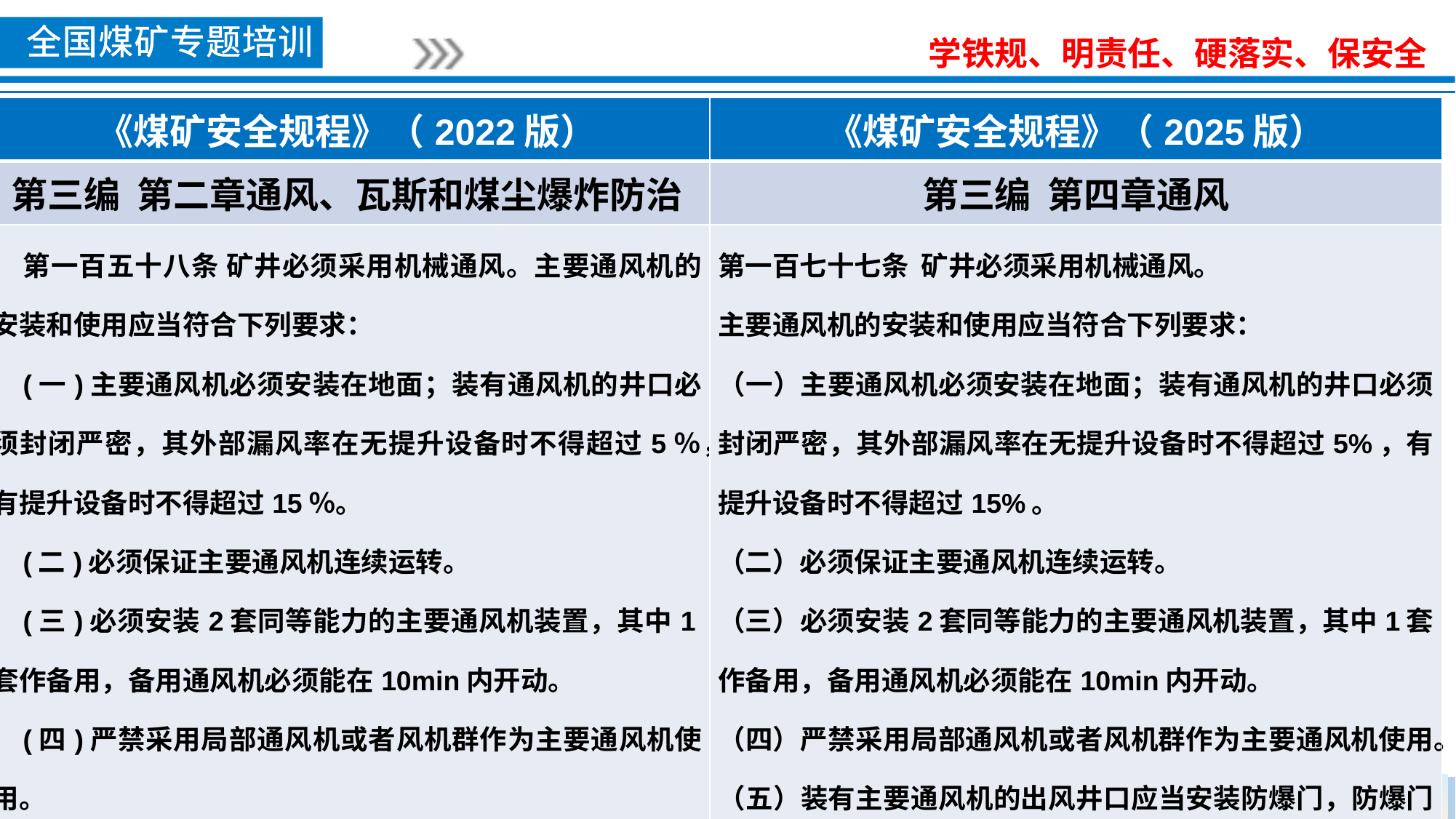

| 《煤矿安全规程》（2022版） | 《煤矿安全规程》（2025版） |
| --- | --- |
| 第三编 第二章通风、瓦斯和煤尘爆炸防治 | 第三编 第四章通风 |
| 第一百五十八条 矿井必须采用机械通风。主要通风机的安装和使用应当符合下列要求： (一)主要通风机必须安装在地面；装有通风机的井口必须封闭严密，其外部漏风率在无提升设备时不得超过5％，有提升设备时不得超过15％。 (二)必须保证主要通风机连续运转。 (三)必须安装2套同等能力的主要通风机装置，其中1套作备用，备用通风机必须能在10min内开动。 (四)严禁采用局部通风机或者风机群作为主要通风机使用。 (五)装有主要通风机的出风井口应当安装防爆门，防爆门每6个月检查维修1次。 (六)至少每月检查1次主要通风机。改变主要通风机转数、叶片角度或者对旋式主要通风机运转级数时，必须经矿总工程师批准。 (七)新安装的主要通风机投入使用前，必须进行试运转和通风机性能测定，以后每5年至少进行1次性能测定。 (八)主要通风机技术改造及更换叶片后必须进行性能测试。(九)井下严禁安设辅助通风机。 | 第一百七十七条 矿井必须采用机械通风。 主要通风机的安装和使用应当符合下列要求： （一）主要通风机必须安装在地面；装有通风机的井口必须封闭严密，其外部漏风率在无提升设备时不得超过5%，有提升设备时不得超过15%。 （二）必须保证主要通风机连续运转。 （三）必须安装2套同等能力的主要通风机装置，其中1套作备用，备用通风机必须能在10min内开动。 （四）严禁采用局部通风机或者风机群作为主要通风机使用。 （五）装有主要通风机的出风井口应当安装防爆门，防爆门每6个月检查维修1次。 （六）至少每月检查1次主要通风机。改变主要通风机转数、叶片角度或者对旋式主要通风机运转级数时，必须经煤矿总工程师批准。 （七）新安装的主要通风机投入使用前，必须进行试运转和通风机性能测定，以后每5年至少进行1次性能测定。 （八）主要通风机技术改造及更换叶片后必须进行性能测定。 （九）井下严禁安设辅助通风机。 |